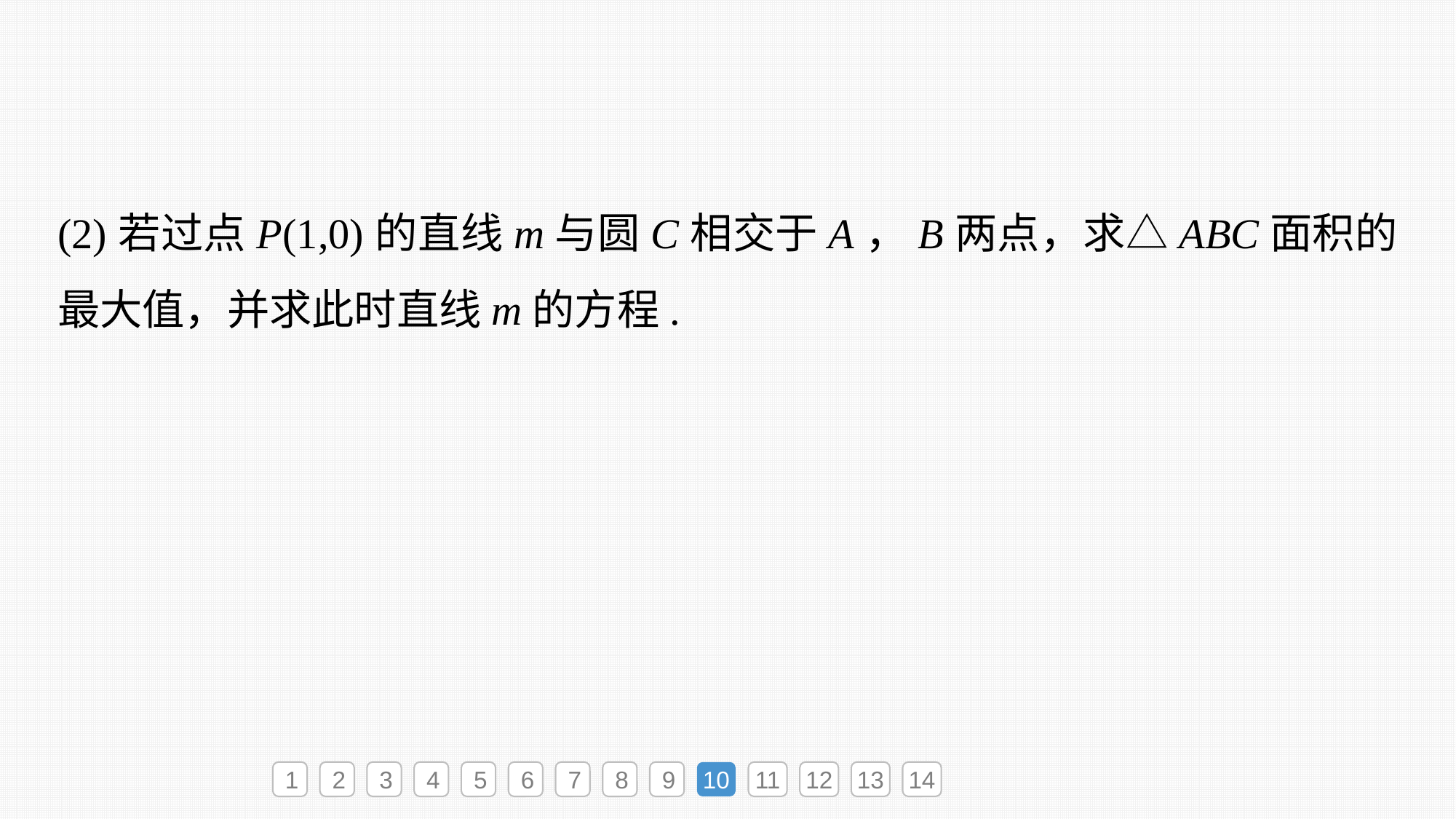

(2)若过点P(1,0)的直线m与圆C相交于A，B两点，求△ABC面积的最大值，并求此时直线m的方程.
1
2
3
4
5
6
7
8
9
10
11
12
13
14